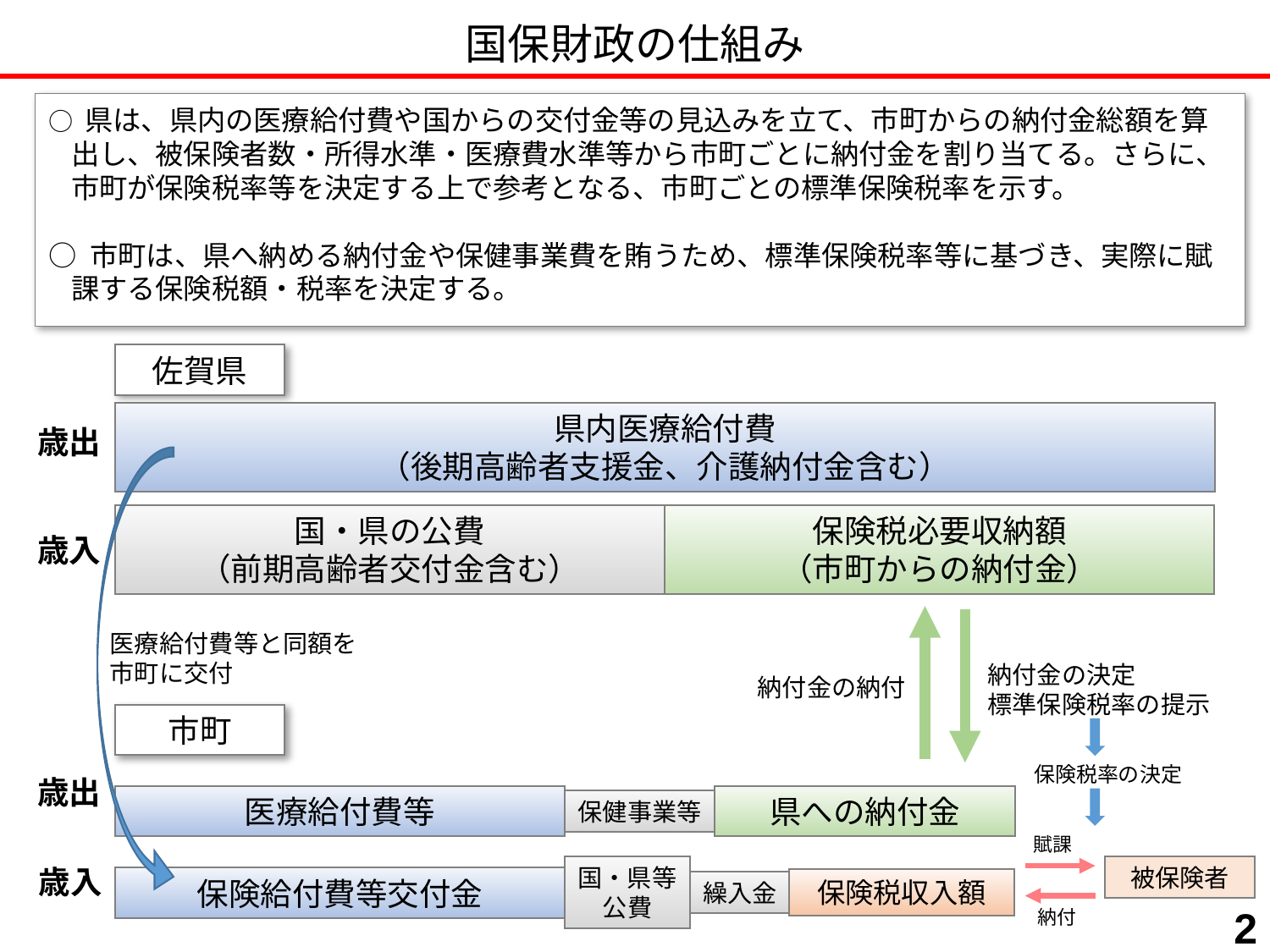

# 国保財政の仕組み
○ 県は、県内の医療給付費や国からの交付金等の見込みを立て、市町からの納付金総額を算出し、被保険者数・所得水準・医療費水準等から市町ごとに納付金を割り当てる。さらに、市町が保険税率等を決定する上で参考となる、市町ごとの標準保険税率を示す。

○ 市町は、県へ納める納付金や保健事業費を賄うため、標準保険税率等に基づき、実際に賦課する保険税額・税率を決定する。
佐賀県
県内医療給付費
（後期高齢者支援金、介護納付金含む）
国・県の公費
（前期高齢者交付金含む）
保険税必要収納額
（市町からの納付金）
歳出

歳入
医療給付費等と同額を
市町に交付
納付金の決定
標準保険税率の提示
納付金の納付
市町

保険税率の決定
歳出
医療給付費等
保健事業等
県への納付金

賦課
国・県等
公費
繰入金
保険税収入額
保険給付費等交付金
歳入
被保険者
納付
2